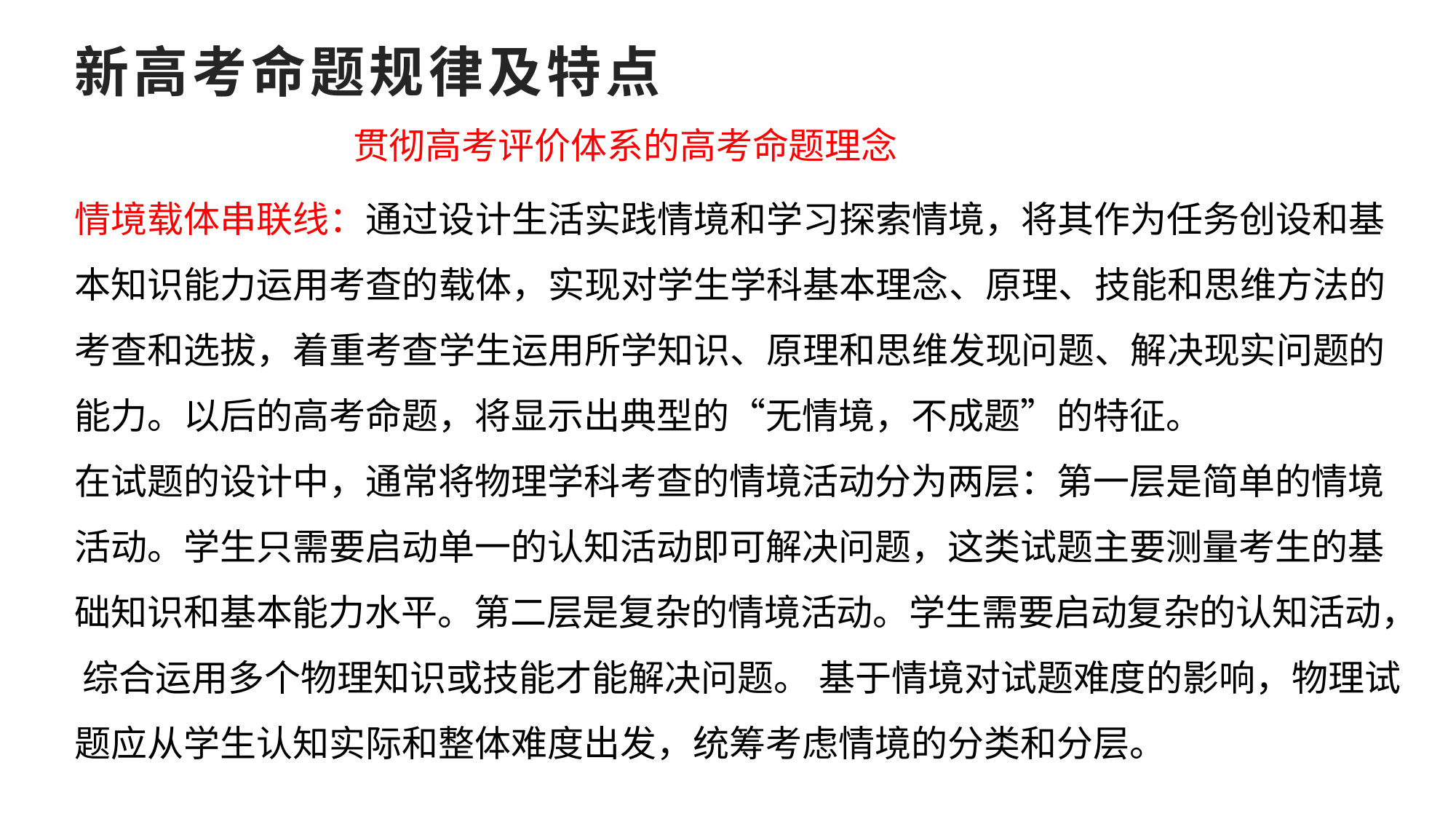

# 新高考命题规律及特点
贯彻高考评价体系的高考命题理念
情境载体串联线：通过设计生活实践情境和学习探索情境，将其作为任务创设和基 本知识能力运用考查的载体，实现对学生学科基本理念、原理、技能和思维方法的 考查和选拔，着重考查学生运用所学知识、原理和思维发现问题、解决现实问题的 能力。以后的高考命题，将显示出典型的“无情境，不成题”的特征。
在试题的设计中，通常将物理学科考查的情境活动分为两层：第一层是简单的情境 活动。学生只需要启动单一的认知活动即可解决问题，这类试题主要测量考生的基 础知识和基本能力水平。第二层是复杂的情境活动。学生需要启动复杂的认知活动，  综合运用多个物理知识或技能才能解决问题。 基于情境对试题难度的影响，物理试 题应从学生认知实际和整体难度出发，统筹考虑情境的分类和分层。